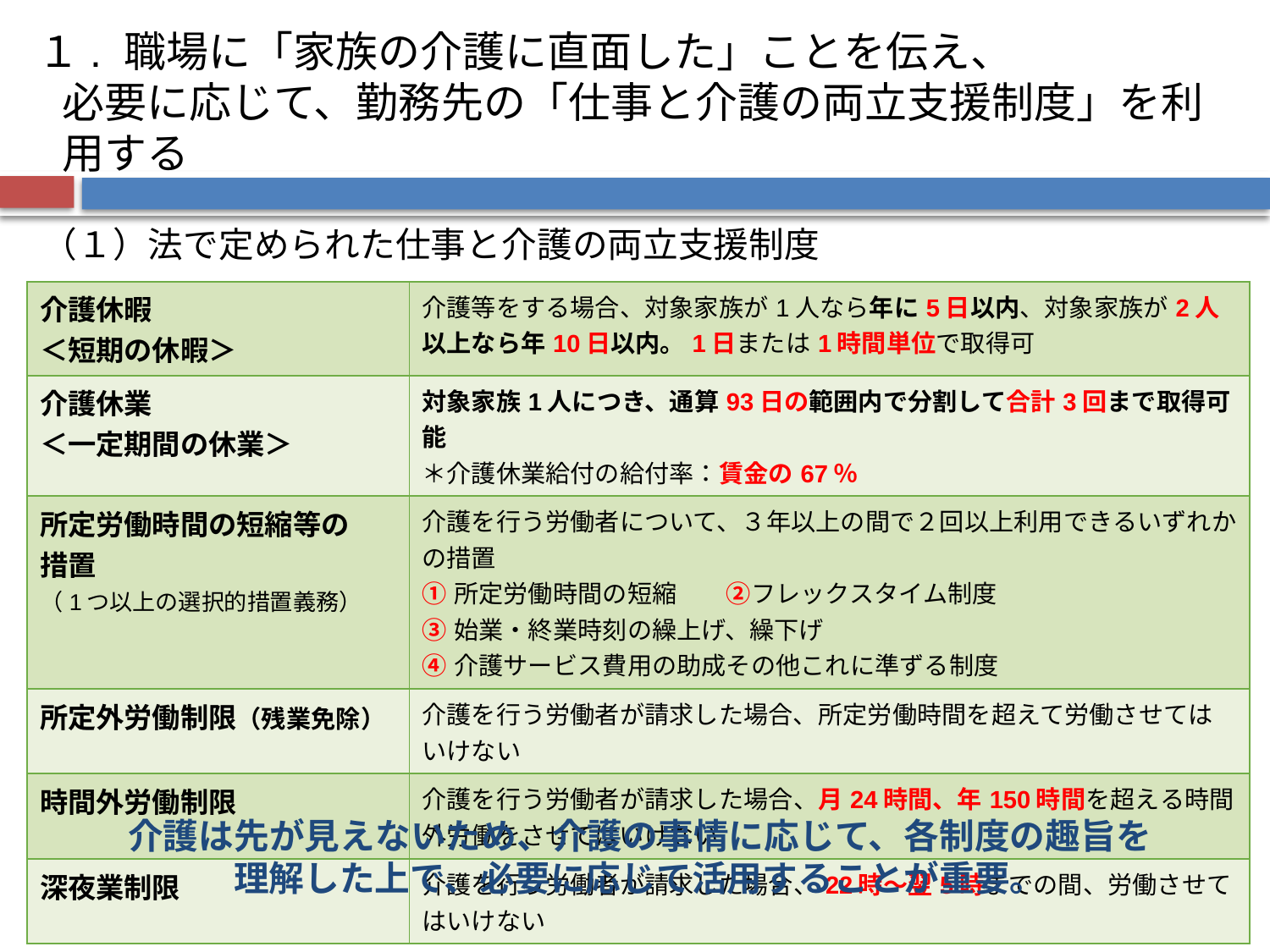

# １. 職場に「家族の介護に直面した」ことを伝え、 必要に応じて、勤務先の「仕事と介護の両立支援制度」を利用する
（１）法で定められた仕事と介護の両立支援制度

| 介護休暇 ＜短期の休暇＞ | 介護等をする場合、対象家族が1人なら年に5日以内、対象家族が2人以上なら年10日以内。1日または1時間単位で取得可 |
| --- | --- |
| 介護休業 ＜一定期間の休業＞ | 対象家族1人につき、通算93日の範囲内で分割して合計3回まで取得可能 ＊介護休業給付の給付率：賃金の67％ |
| 所定労働時間の短縮等の 措置 （1つ以上の選択的措置義務） | 介護を行う労働者について、３年以上の間で２回以上利用できるいずれかの措置 ①所定労働時間の短縮　　②フレックスタイム制度　 ③始業・終業時刻の繰上げ、繰下げ　　 ④介護サービス費用の助成その他これに準ずる制度 |
| 所定外労働制限（残業免除） | 介護を行う労働者が請求した場合、所定労働時間を超えて労働させてはいけない |
| 時間外労働制限 | 介護を行う労働者が請求した場合、月24時間、年150時間を超える時間外労働をさせてはいけない |
| 深夜業制限 | 介護を行う労働者が請求した場合、22時～翌5時までの間、労働させてはいけない |
介護は先が見えないため、介護の事情に応じて、各制度の趣旨を
理解した上で、必要に応じて活用することが重要。
9